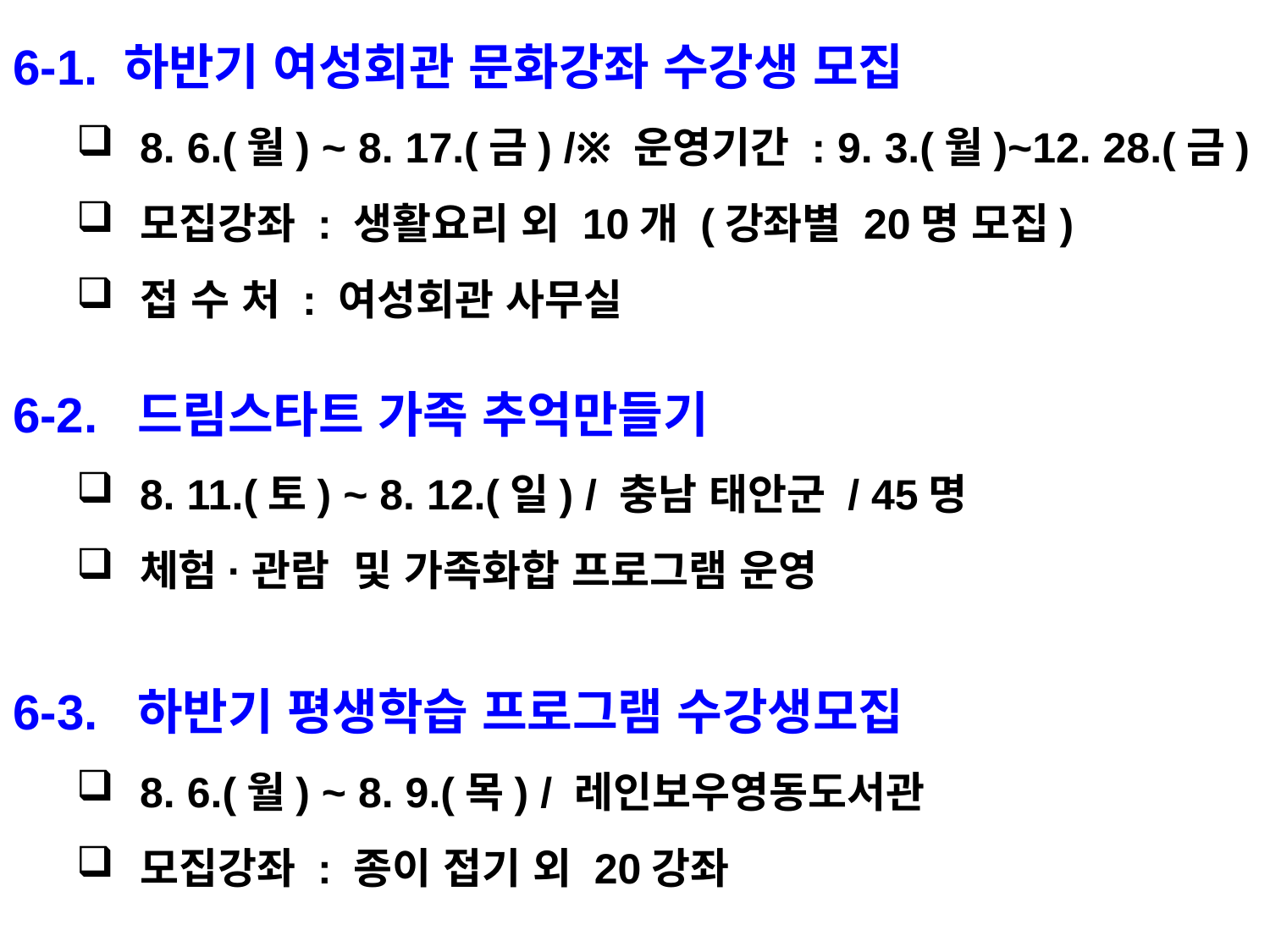

6-1. 하반기 여성회관 문화강좌 수강생 모집
8. 6.(월) ~ 8. 17.(금) /※ 운영기간 : 9. 3.(월)~12. 28.(금)
모집강좌 : 생활요리 외 10개 (강좌별 20명 모집)
접 수 처 : 여성회관 사무실

6-2.  드림스타트 가족 추억만들기
8. 11.(토) ~ 8. 12.(일) / 충남 태안군 / 45명
체험·관람  및 가족화합 프로그램 운영
6-3.  하반기 평생학습 프로그램 수강생모집
8. 6.(월) ~ 8. 9.(목) / 레인보우영동도서관
모집강좌 : 종이 접기 외 20강좌